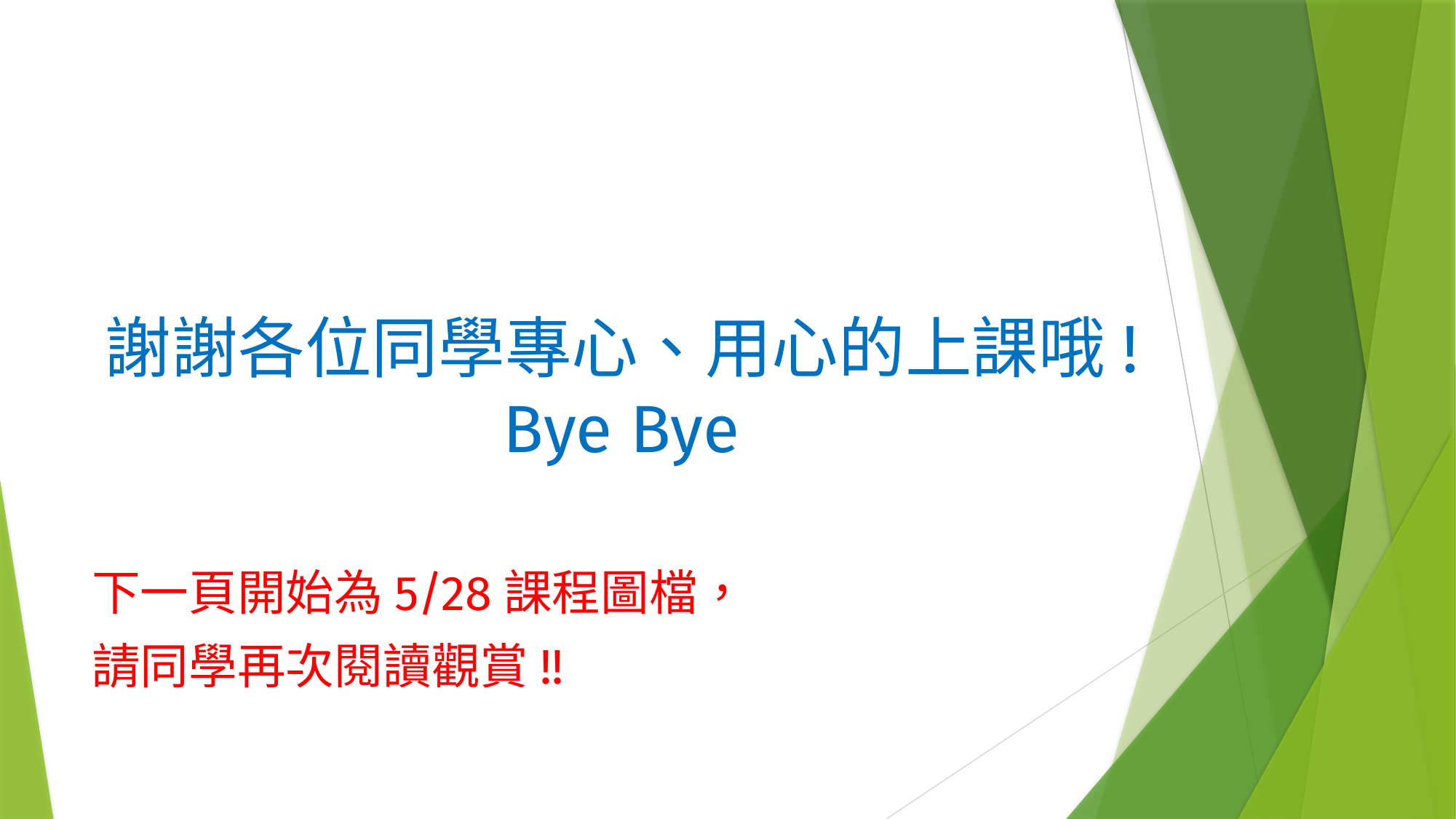

# 謝謝各位同學專心、用心的上課哦! Bye Bye
下一頁開始為5/28課程圖檔，
請同學再次閱讀觀賞!!